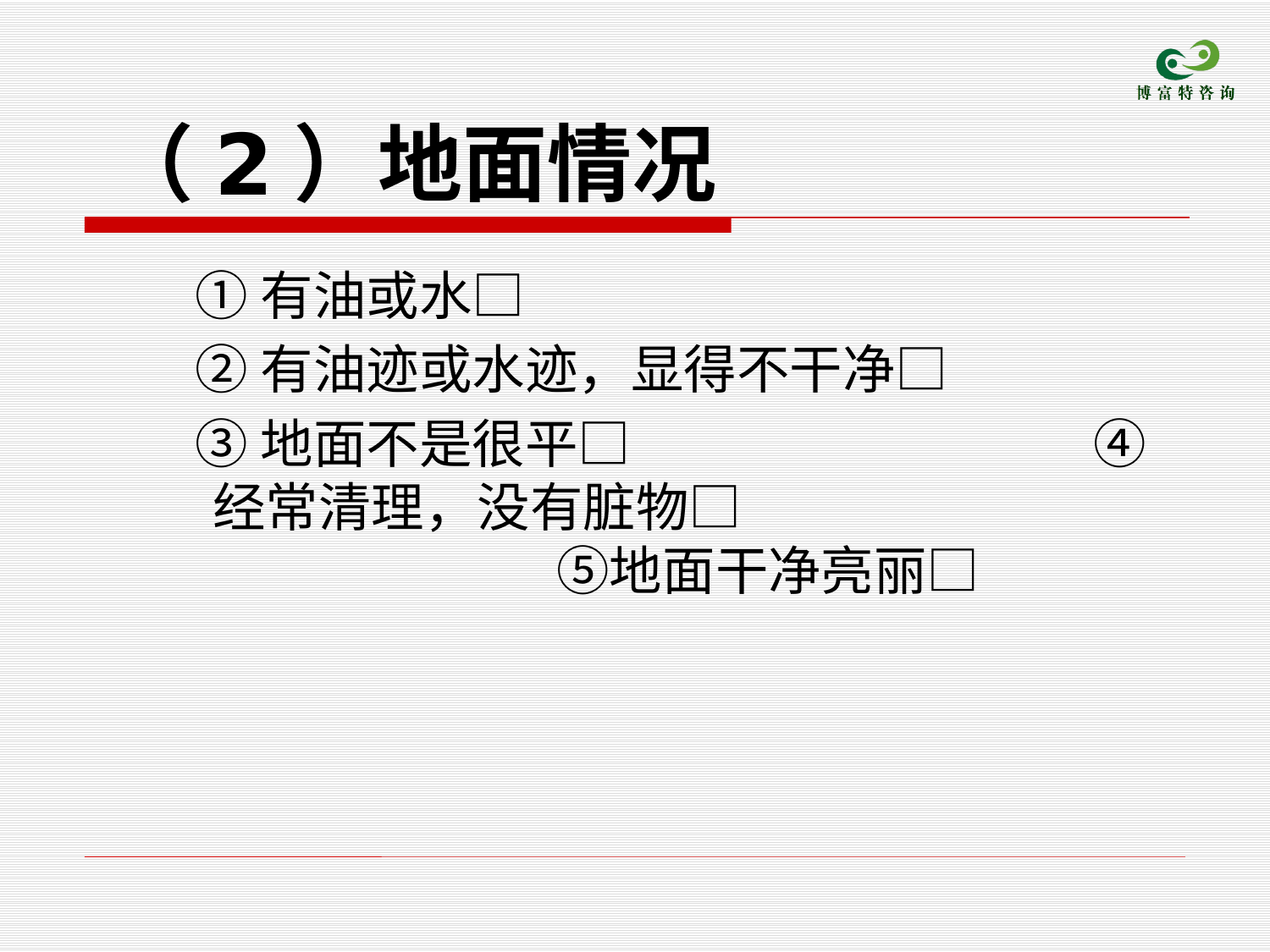

（2）地面情况
    ①有油或水□
    ②有油迹或水迹，显得不干净□
    ③地面不是很平□                                       ④经常清理，没有脏物□		                                             ⑤地面干净亮丽□

246